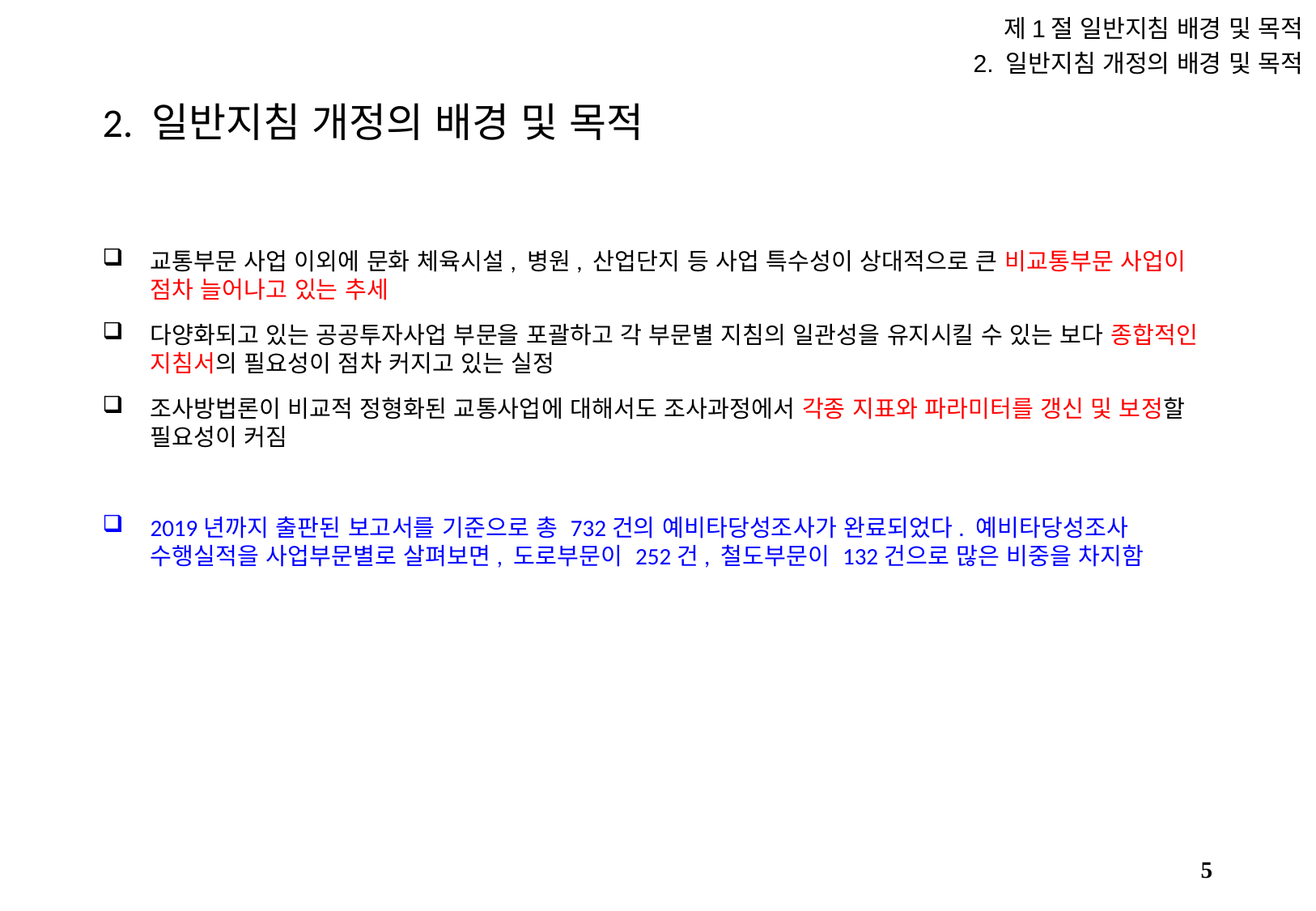

제1절 일반지침 배경 및 목적
2. 일반지침 개정의 배경 및 목적
# 2. 일반지침 개정의 배경 및 목적
교통부문 사업 이외에 문화 체육시설, 병원, 산업단지 등 사업 특수성이 상대적으로 큰 비교통부문 사업이 점차 늘어나고 있는 추세
다양화되고 있는 공공투자사업 부문을 포괄하고 각 부문별 지침의 일관성을 유지시킬 수 있는 보다 종합적인 지침서의 필요성이 점차 커지고 있는 실정
조사방법론이 비교적 정형화된 교통사업에 대해서도 조사과정에서 각종 지표와 파라미터를 갱신 및 보정할 필요성이 커짐

2019년까지 출판된 보고서를 기준으로 총 732건의 예비타당성조사가 완료되었다. 예비타당성조사 수행실적을 사업부문별로 살펴보면, 도로부문이 252건, 철도부문이 132건으로 많은 비중을 차지함

5